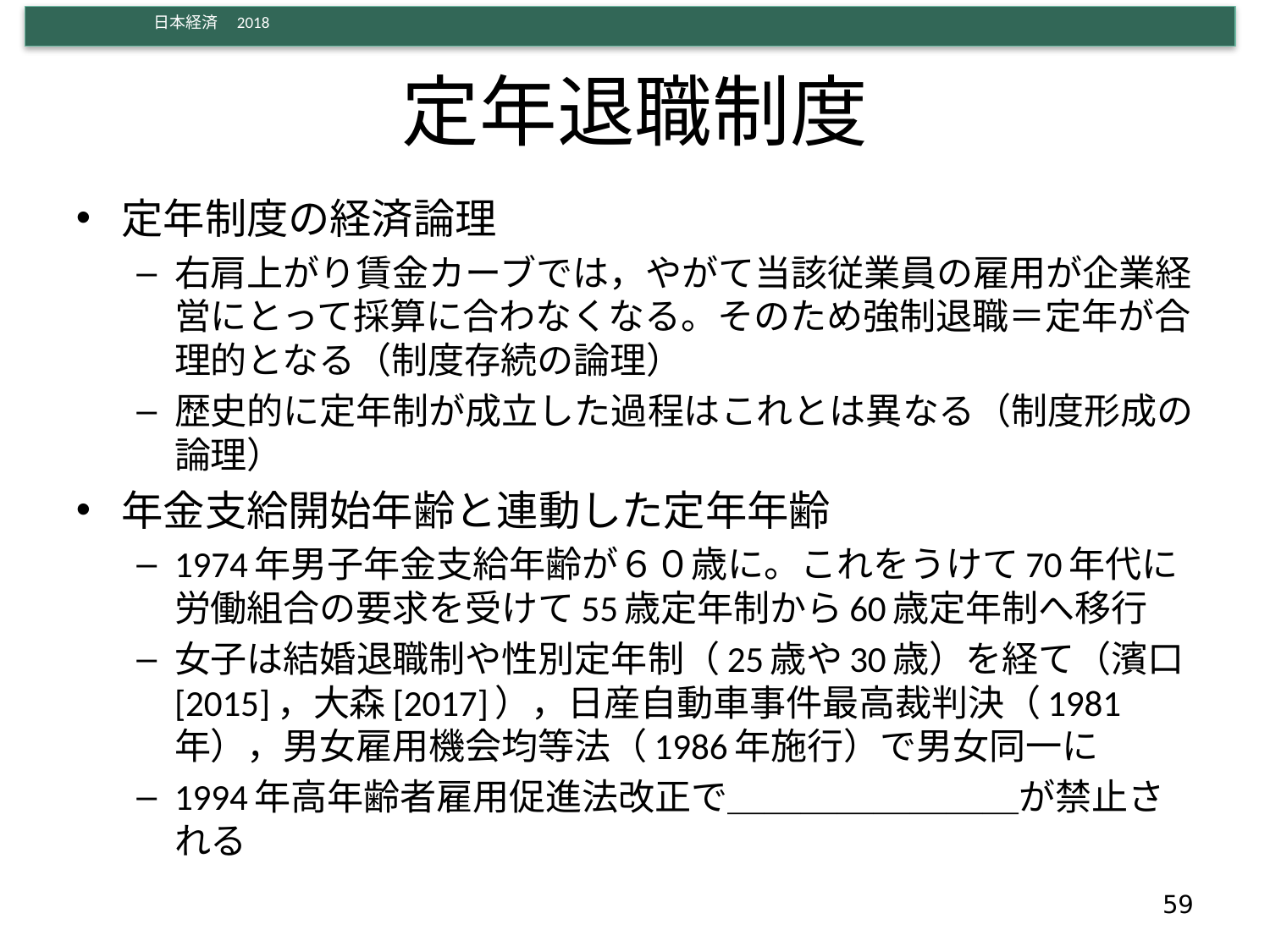

# 定年退職制度
定年制度の経済論理
右肩上がり賃金カーブでは，やがて当該従業員の雇用が企業経営にとって採算に合わなくなる。そのため強制退職＝定年が合理的となる（制度存続の論理）
歴史的に定年制が成立した過程はこれとは異なる（制度形成の論理）
年金支給開始年齢と連動した定年年齢
1974年男子年金支給年齢が６０歳に。これをうけて70年代に労働組合の要求を受けて55歳定年制から60歳定年制へ移行
女子は結婚退職制や性別定年制（25歳や30歳）を経て（濱口[2015]，大森[2017]），日産自動車事件最高裁判決（1981年），男女雇用機会均等法（1986年施行）で男女同一に
1994年高年齢者雇用促進法改正で＿＿＿＿＿＿＿＿が禁止される

59